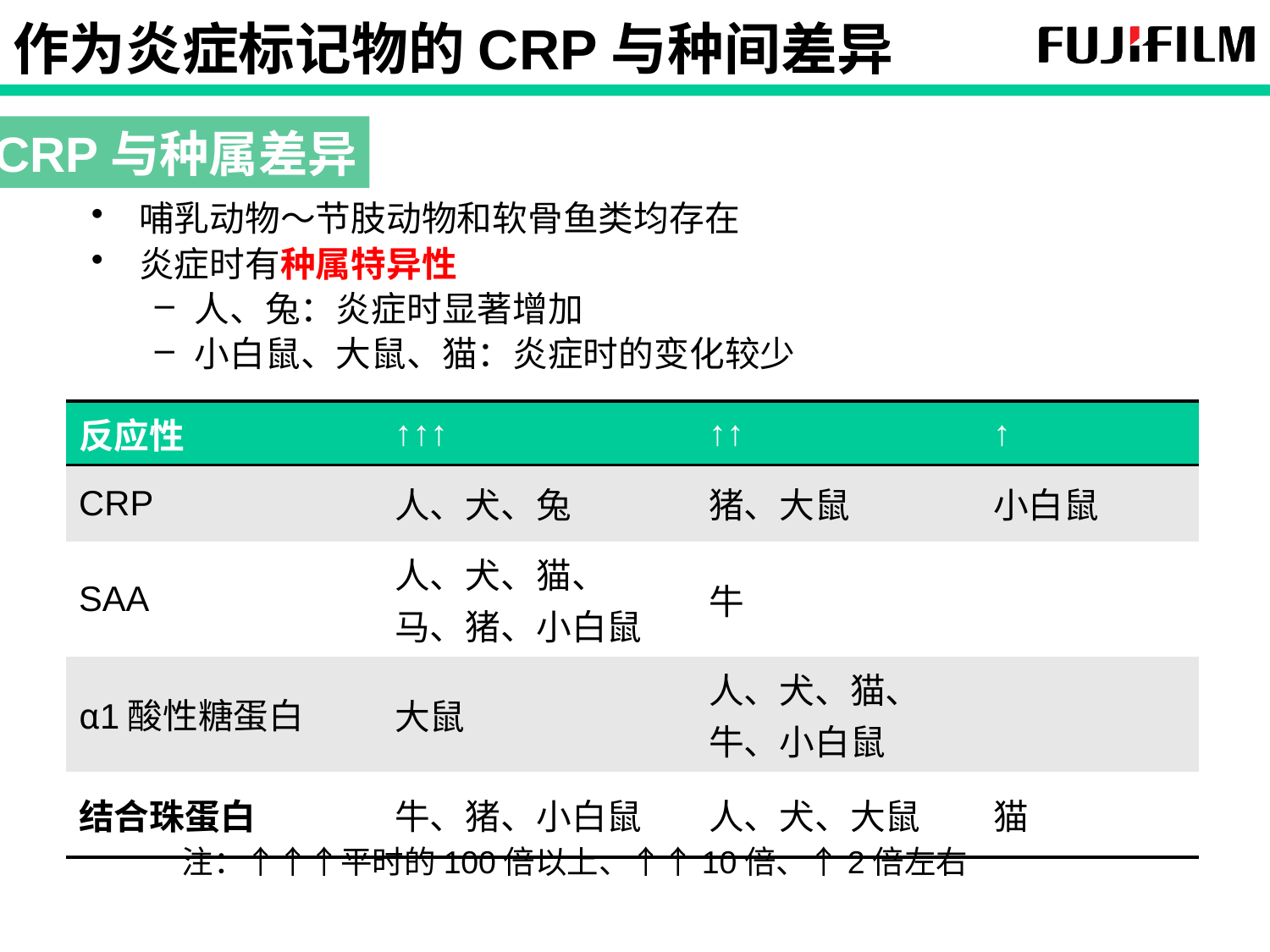

# 作为炎症标记物的CRP与种间差异
CRP与种属差异
哺乳动物～节肢动物和软骨鱼类均存在
炎症时有种属特异性
人、兔：炎症时显著增加
小白鼠、大鼠、猫：炎症时的变化较少

| 反应性 | ↑↑↑ | ↑↑ | ↑ |
| --- | --- | --- | --- |
| CRP | 人、犬、兔 | 猪、大鼠 | 小白鼠 |
| SAA | 人、犬、猫、 马、猪、小白鼠 | 牛 |  |
| α1酸性糖蛋白 | 大鼠 | 人、犬、猫、 牛、小白鼠 |  |
| 结合珠蛋白 | 牛、猪、小白鼠 | 人、犬、大鼠 | 猫 |
注：↑↑↑平时的100倍以上、↑↑10倍、↑2倍左右
Petersen et al.,2004より改変